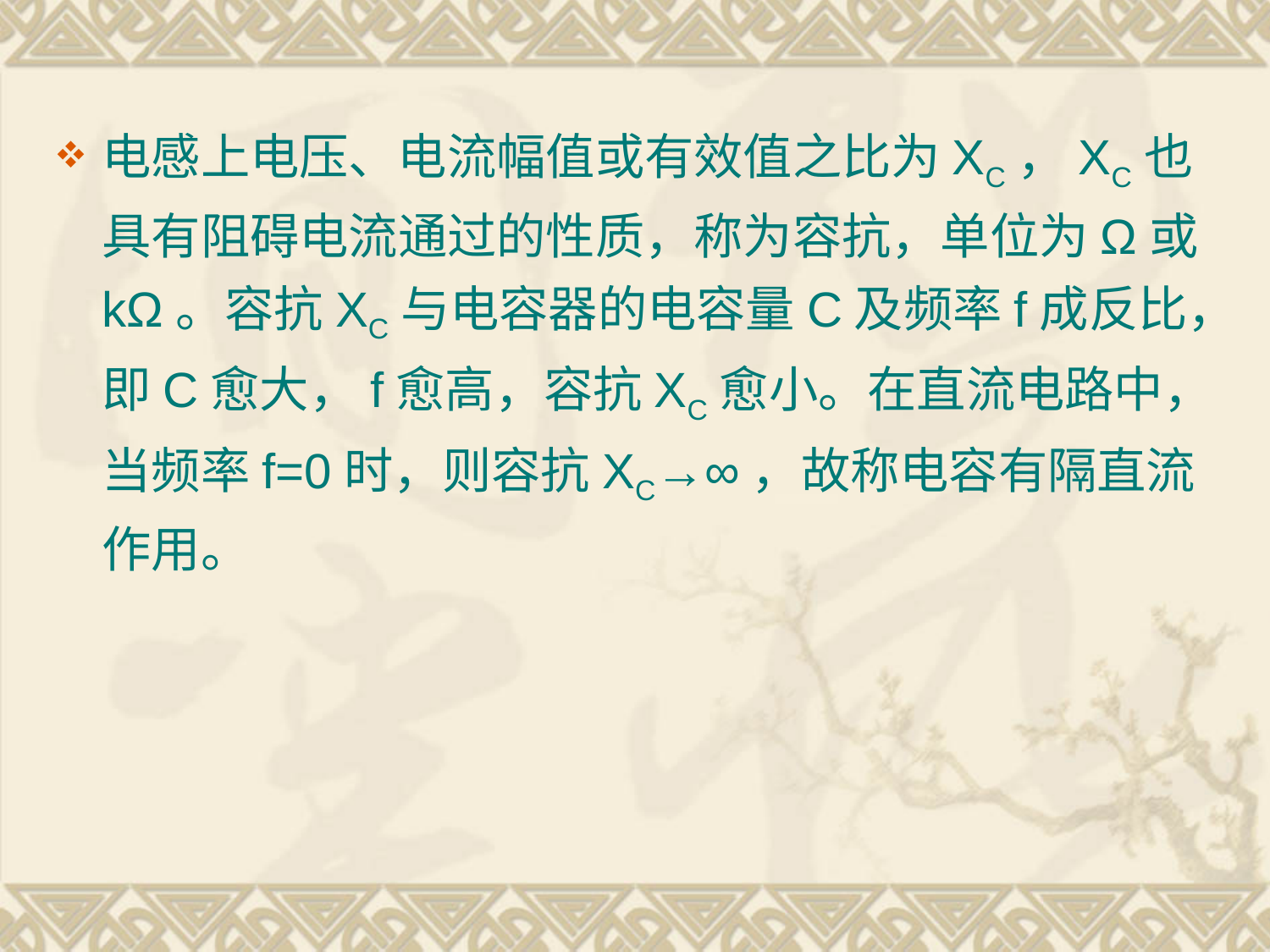

电感上电压、电流幅值或有效值之比为XC，XC也具有阻碍电流通过的性质，称为容抗，单位为Ω或kΩ。容抗XC与电容器的电容量C及频率f成反比，即C愈大，f愈高，容抗XC愈小。在直流电路中，当频率f=0时，则容抗XC→∞，故称电容有隔直流作用。